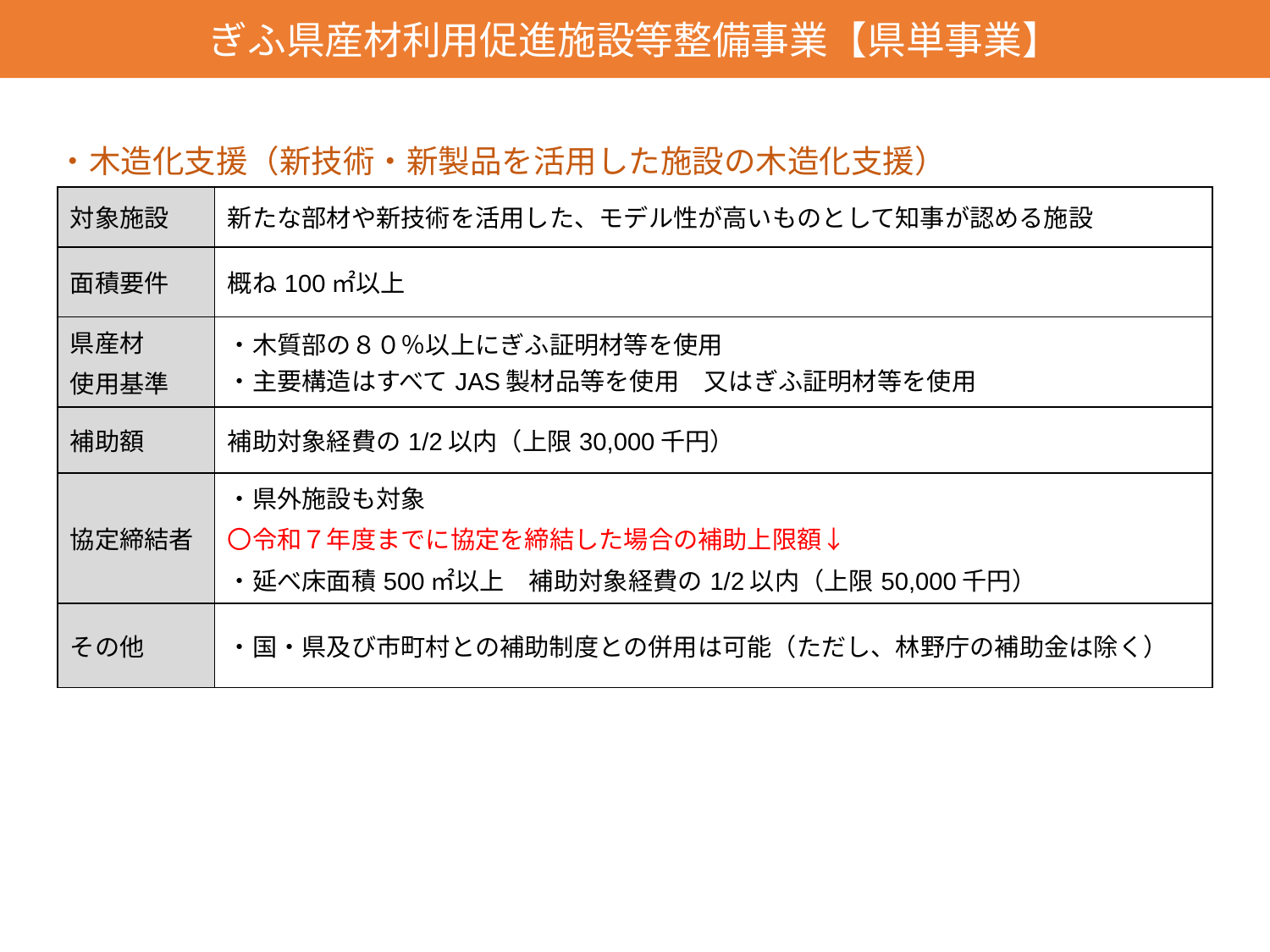

ぎふ県産材利用促進施設等整備事業【県単事業】
・木造化支援（新技術・新製品を活用した施設の木造化支援）
| 対象施設 | 新たな部材や新技術を活用した、モデル性が高いものとして知事が認める施設 |
| --- | --- |
| 面積要件 | 概ね100㎡以上 |
| 県産材 使用基準 | ・木質部の８０％以上にぎふ証明材等を使用 ・主要構造はすべてJAS製材品等を使用　又はぎふ証明材等を使用 |
| 補助額 | 補助対象経費の1/2以内（上限30,000千円） |
| 協定締結者 | ・県外施設も対象 〇令和７年度までに協定を締結した場合の補助上限額↓ ・延べ床面積500㎡以上　補助対象経費の1/2以内（上限50,000千円） |
| その他 | ・国・県及び市町村との補助制度との併用は可能（ただし、林野庁の補助金は除く） |